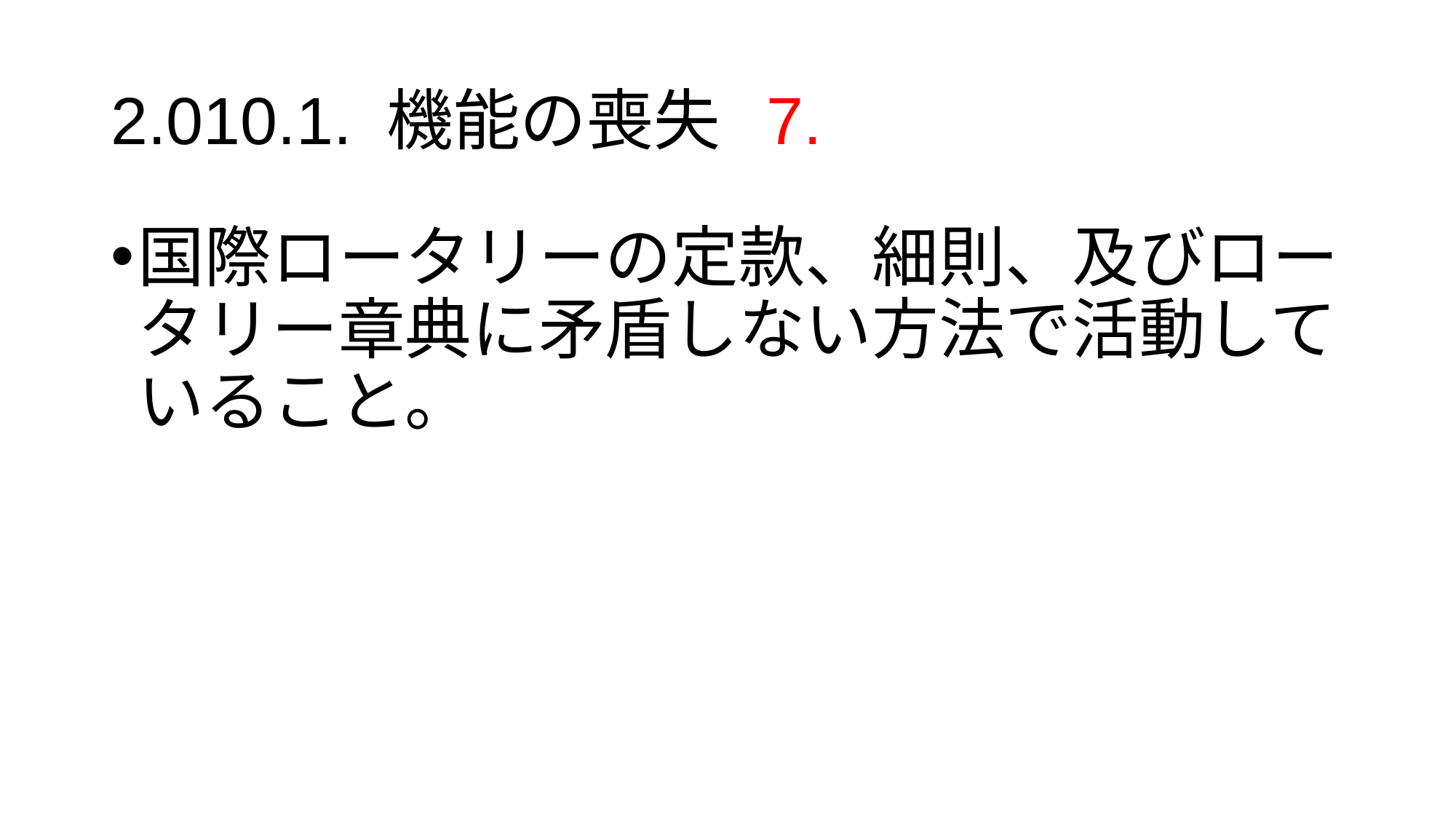

# 2.010.1. 機能の喪失  7.
国際ロータリーの定款、細則、及びロータリー章典に矛盾しない方法で活動していること。